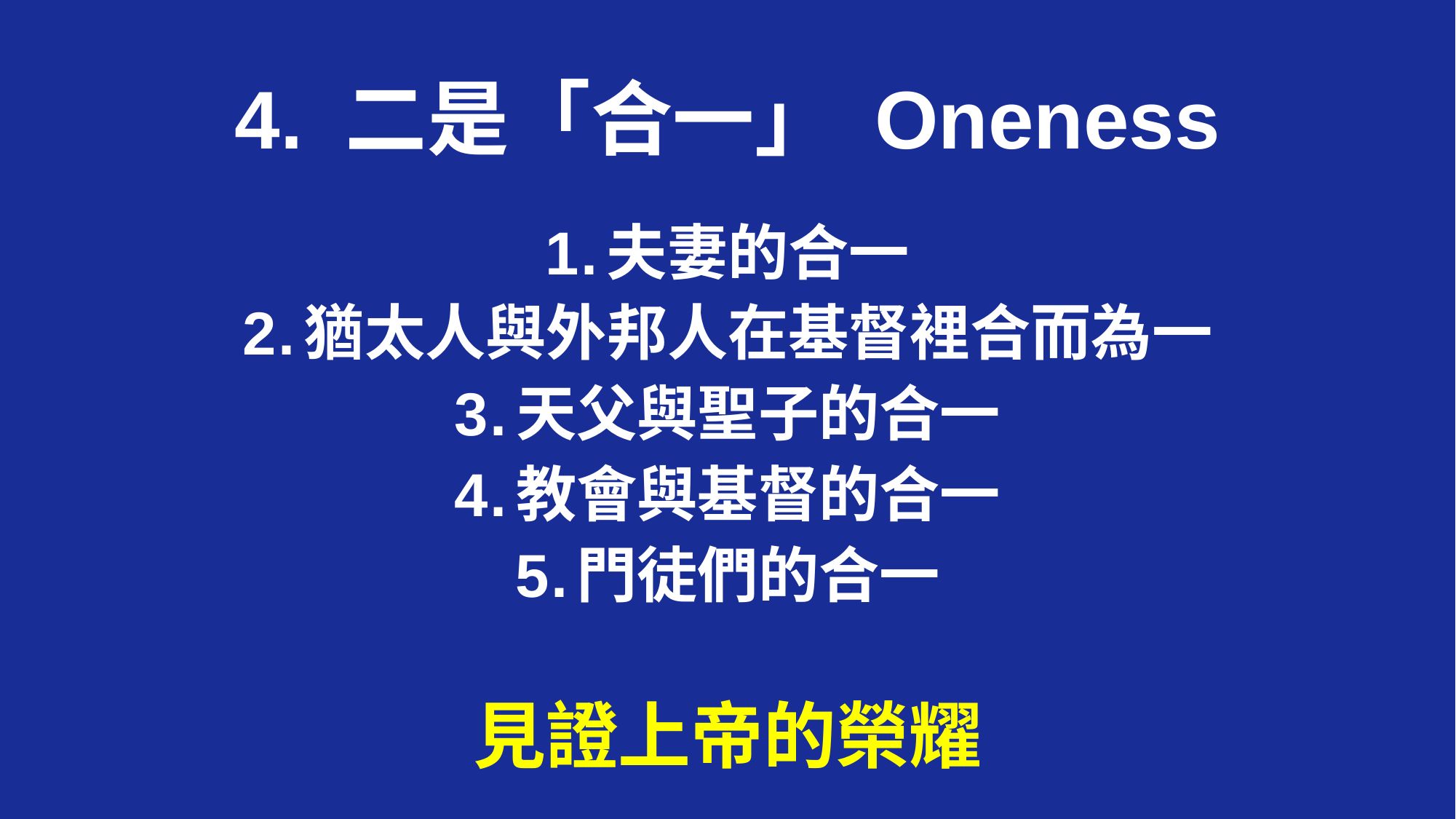

# 4. 二是「合一」 Oneness
夫妻的合一
猶太人與外邦人在基督裡合而為一
天父與聖子的合一
教會與基督的合一
門徒們的合一

見證上帝的榮耀